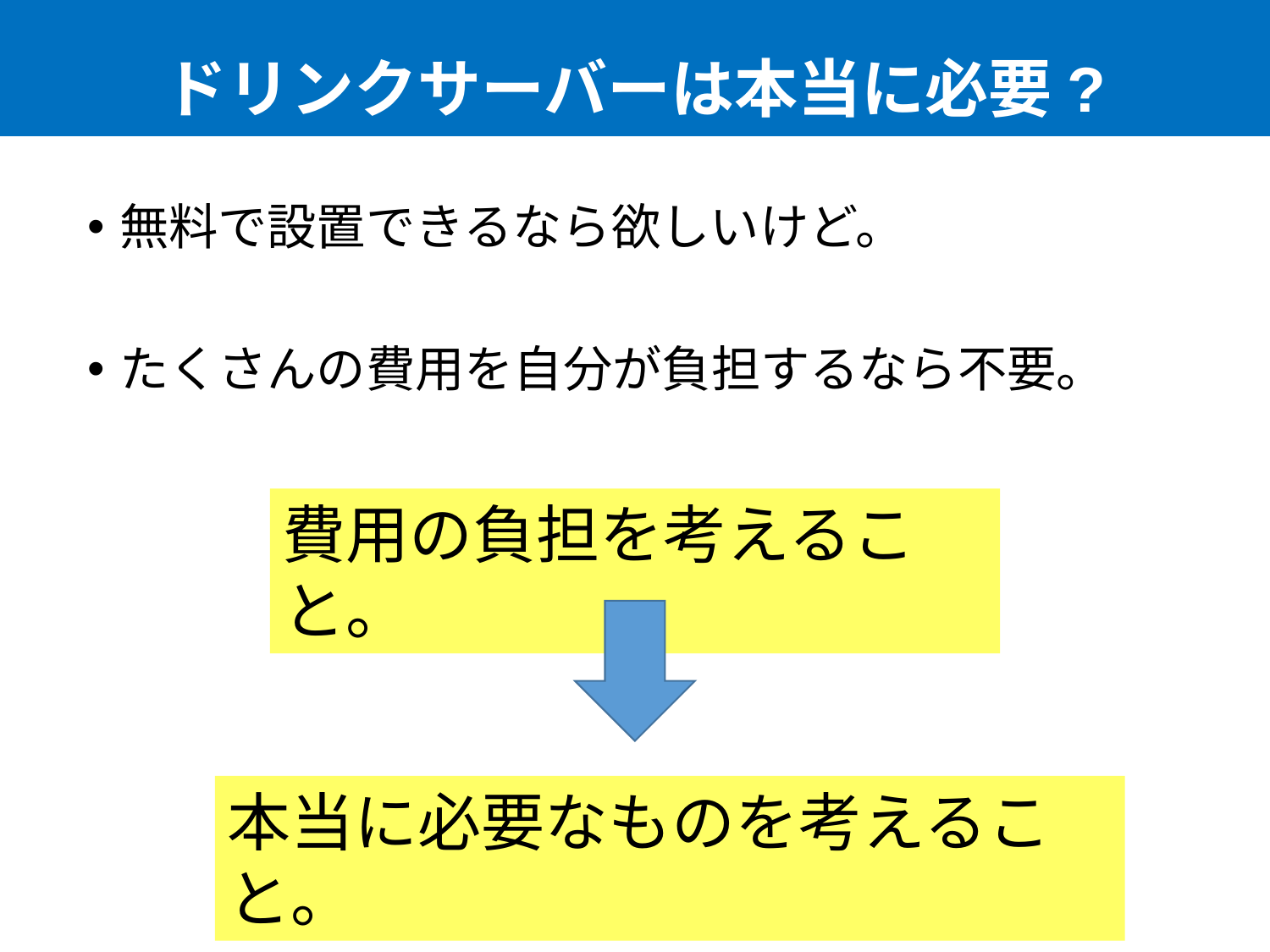

# ドリンクサーバーは本当に必要?
無料で設置できるなら欲しいけど。

たくさんの費用を自分が負担するなら不要。

費用の負担を考えること。

本当に必要なものを考えること。